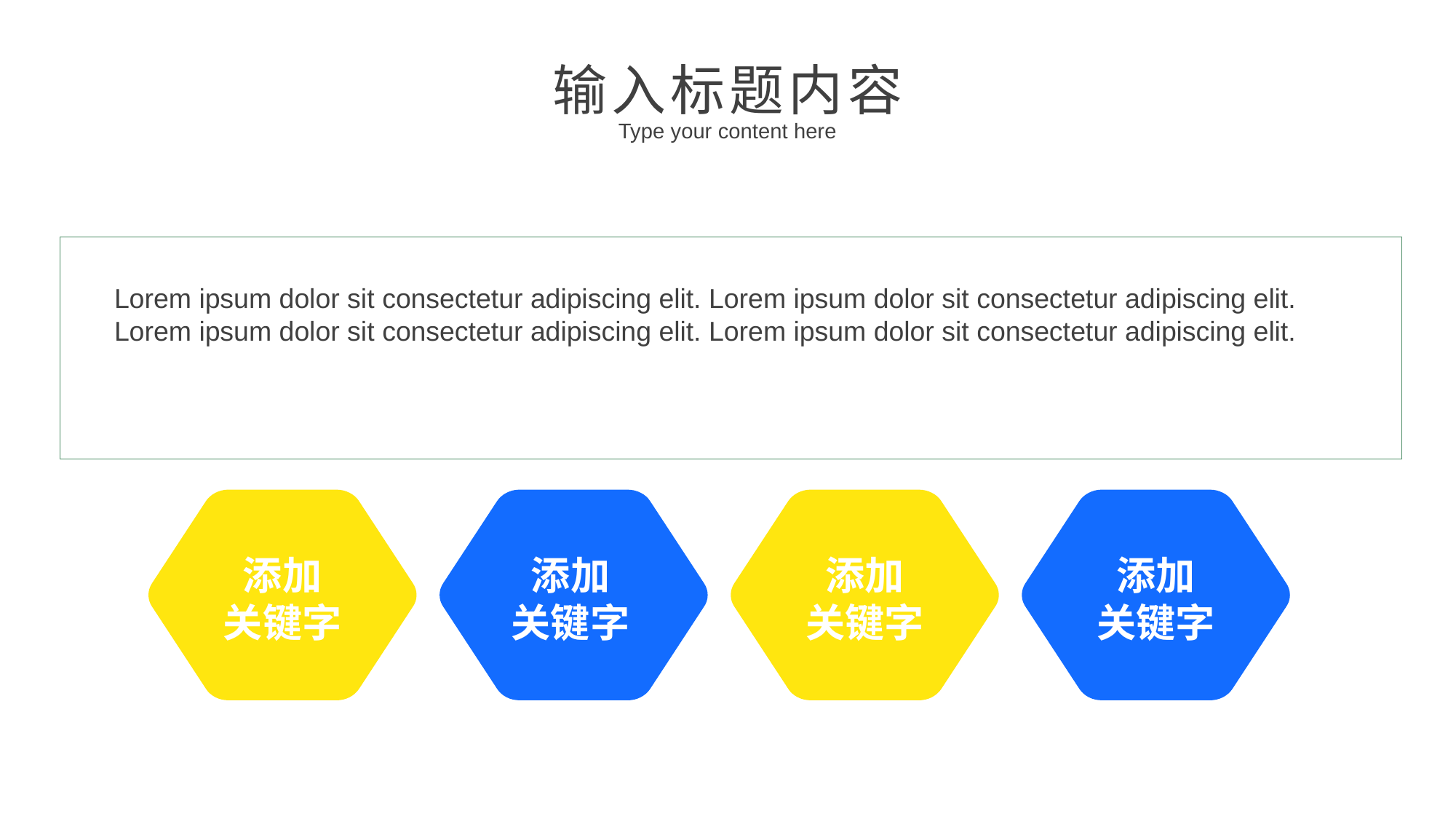

输入标题内容
Type your content here

Lorem ipsum dolor sit consectetur adipiscing elit. Lorem ipsum dolor sit consectetur adipiscing elit. Lorem ipsum dolor sit consectetur adipiscing elit. Lorem ipsum dolor sit consectetur adipiscing elit.

添加
关键字
添加
关键字
添加
关键字
添加
关键字